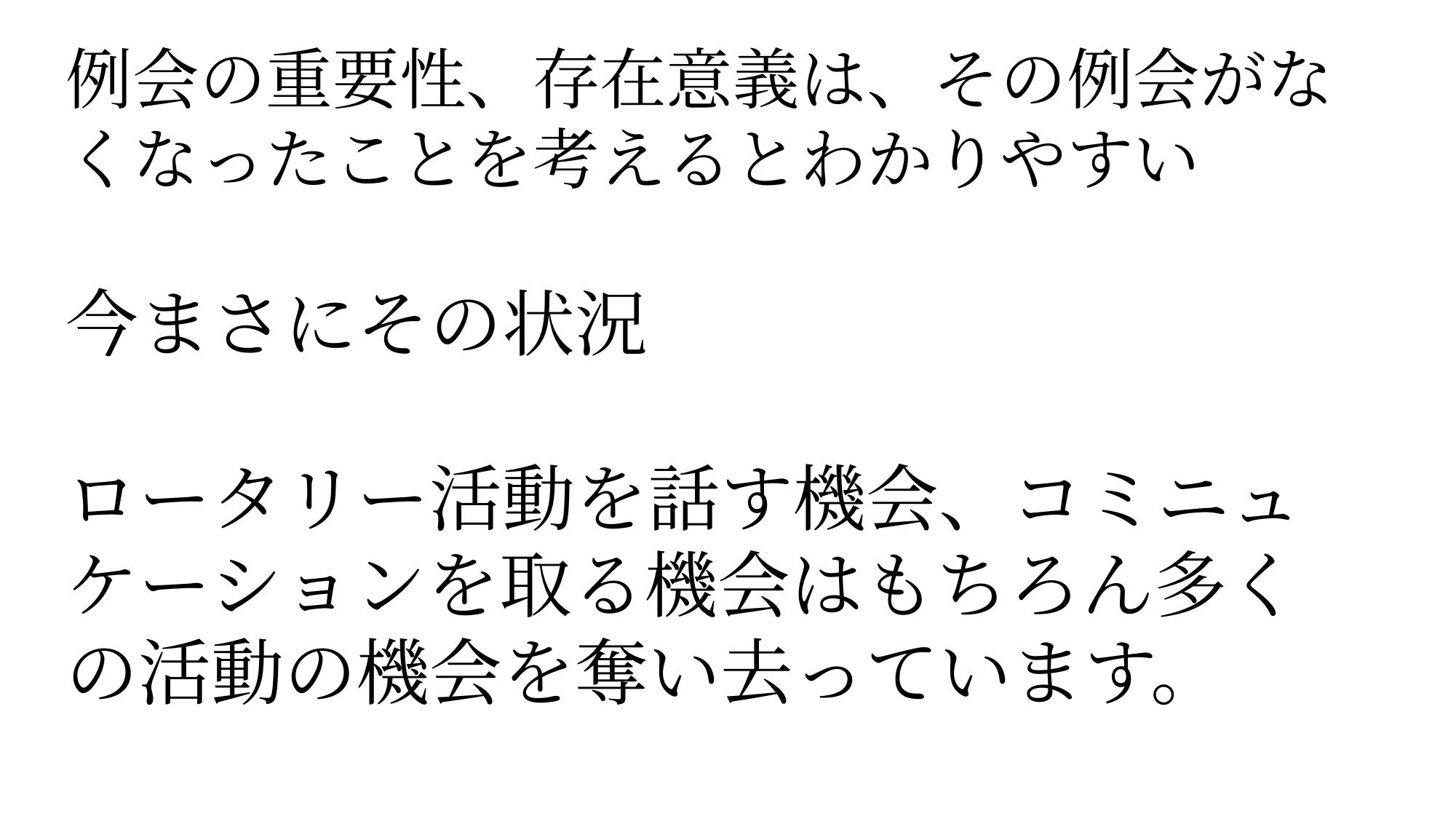

例会の重要性、存在意義は、その例会がなくなったことを考えるとわかりやすい

今まさにその状況

ロータリー活動を話す機会、コミニュケーションを取る機会はもちろん多くの活動の機会を奪い去っています。